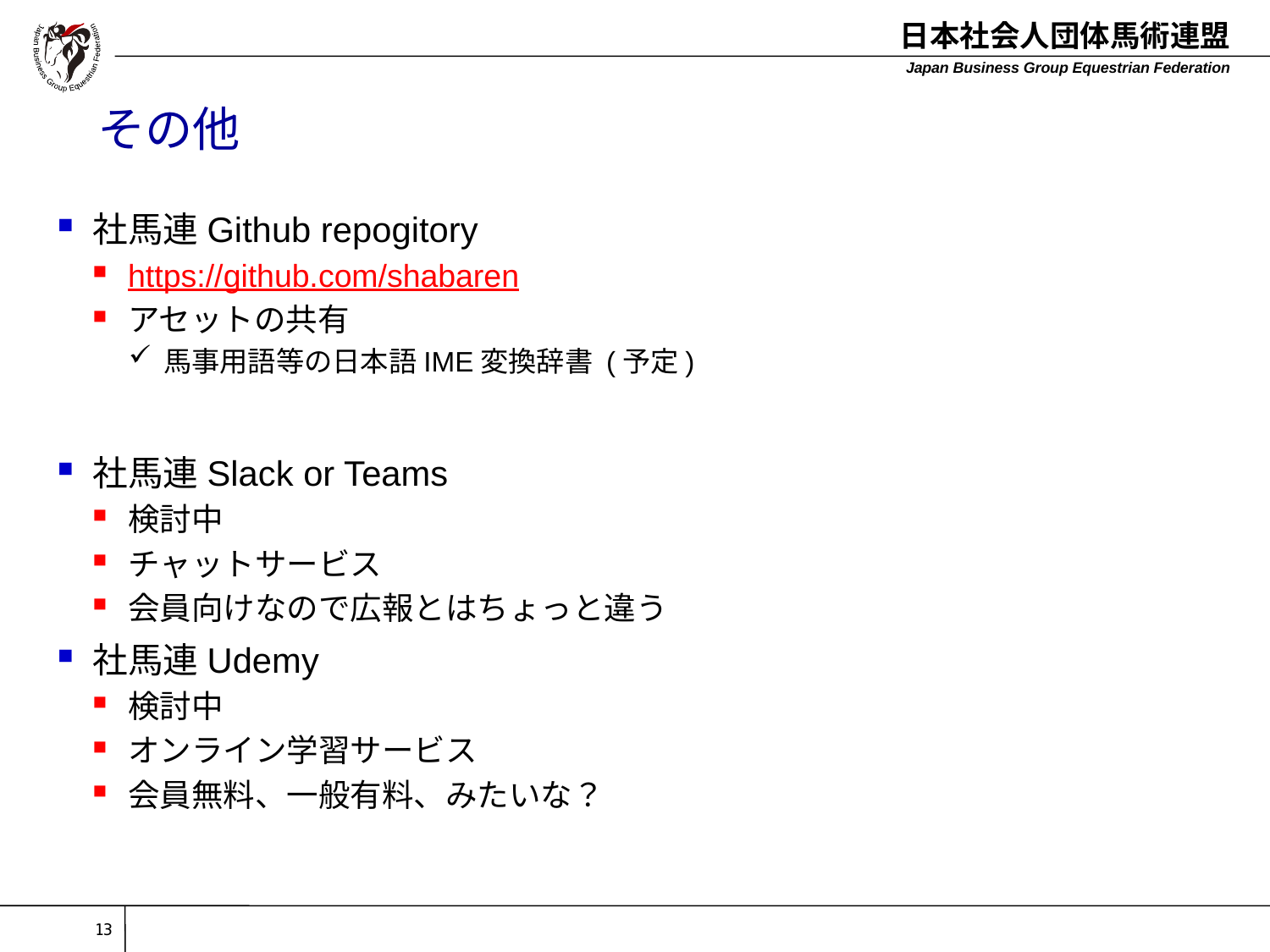

# その他
社馬連Github repogitory
https://github.com/shabaren
アセットの共有
馬事用語等の日本語IME変換辞書 (予定)

社馬連Slack or Teams
検討中
チャットサービス
会員向けなので広報とはちょっと違う
社馬連Udemy
検討中
オンライン学習サービス
会員無料、一般有料、みたいな？
13